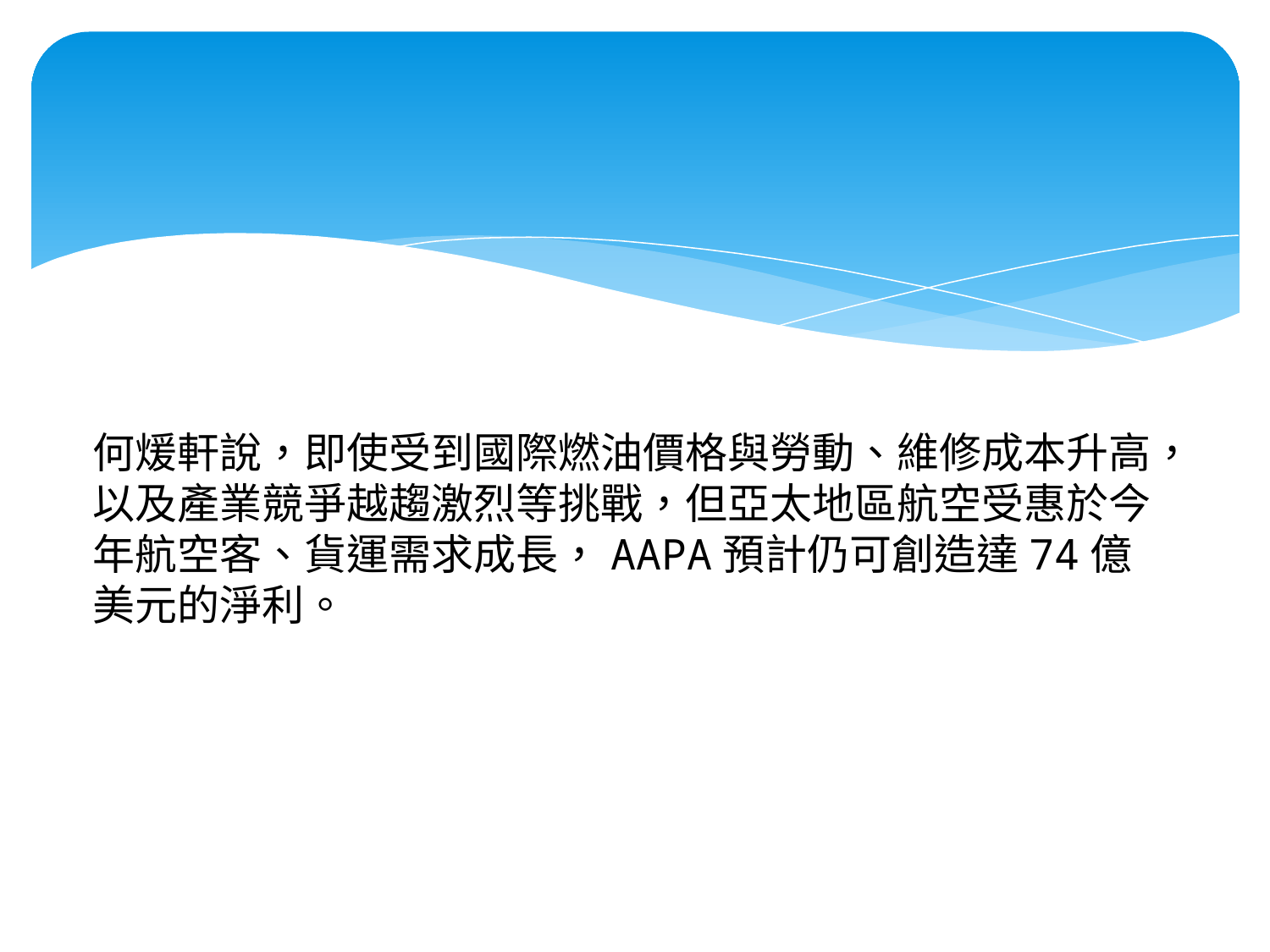

何煖軒說，即使受到國際燃油價格與勞動、維修成本升高，以及產業競爭越趨激烈等挑戰，但亞太地區航空受惠於今年航空客、貨運需求成長，AAPA預計仍可創造達74億美元的淨利。